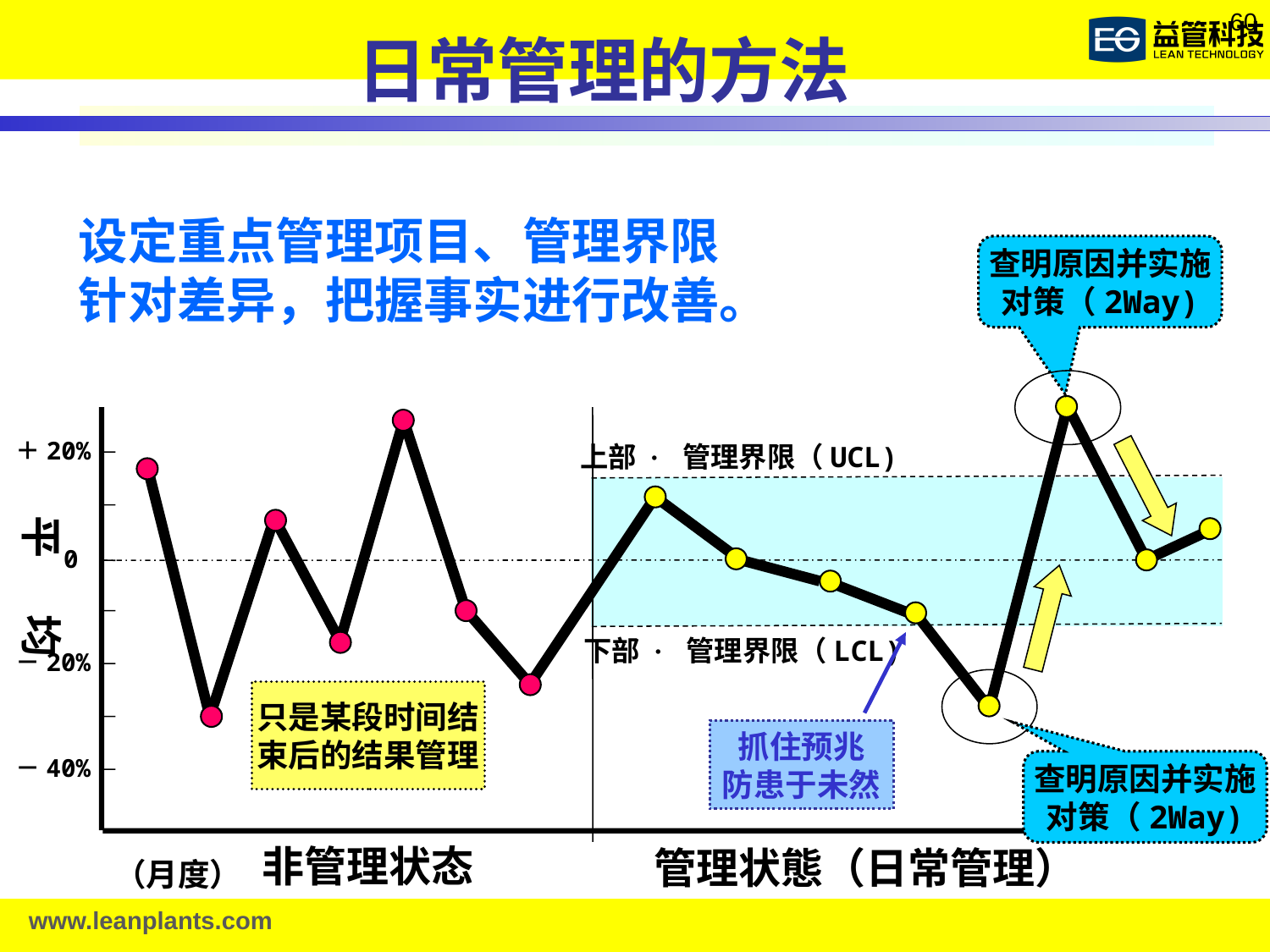

60
日常管理的方法

设定重点管理项目、管理界限
针对差异，把握事实进行改善。
查明原因并实施
对策（2Way)

＋20%
上部 · 管理界限（UCL)

平      均

0

下部 · 管理界限（LCL)

－20%

只是某段时间结
束后的结果管理

抓住预兆
防患于未然
－40%
查明原因并实施
对策（2Way)

非管理状态
管理状態（日常管理）
（月度）